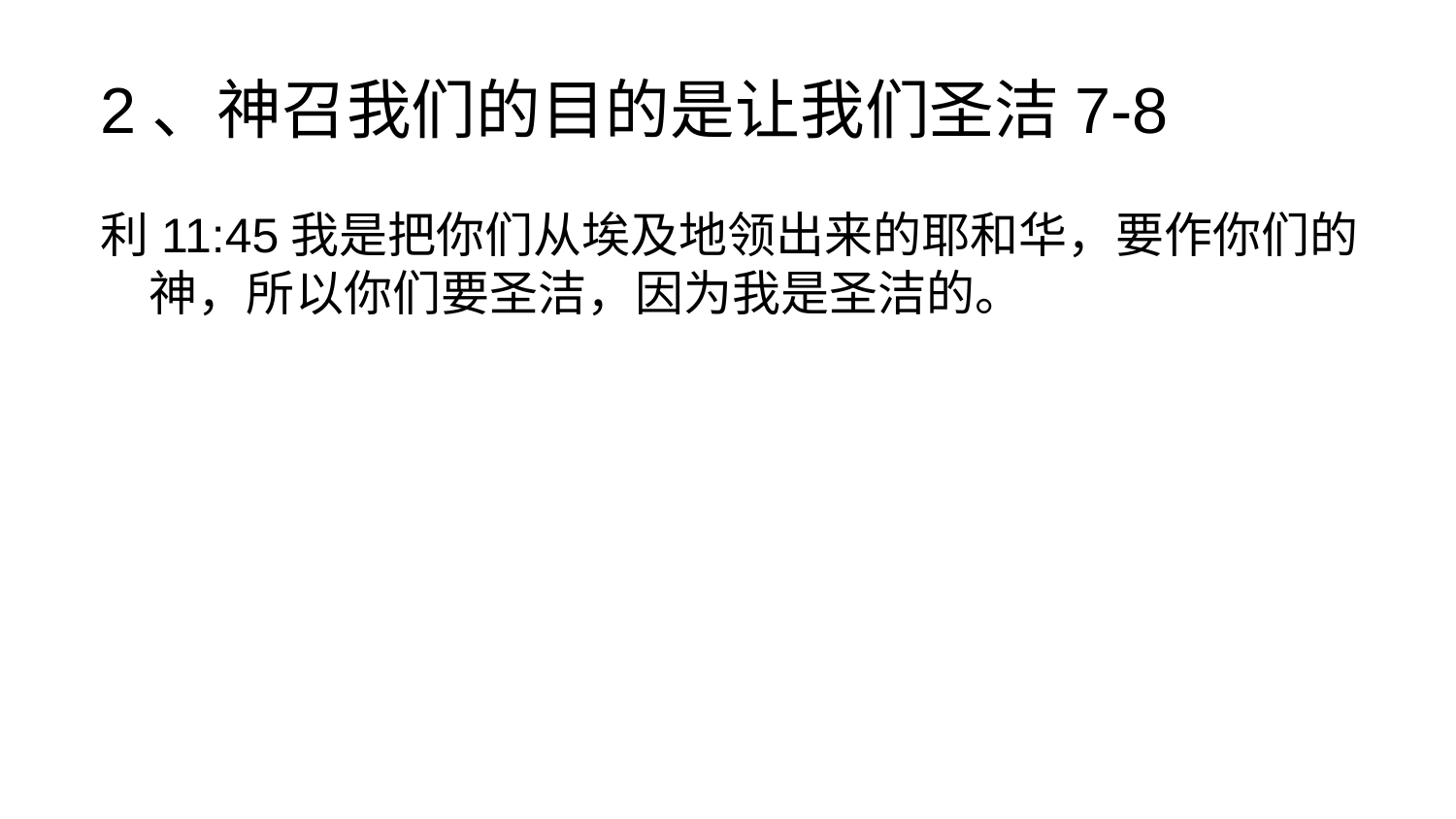

2、神召我们的目的是让我们圣洁7-8

利11:45我是把你们从埃及地领出来的耶和华，要作你们的　神，所以你们要圣洁，因为我是圣洁的。